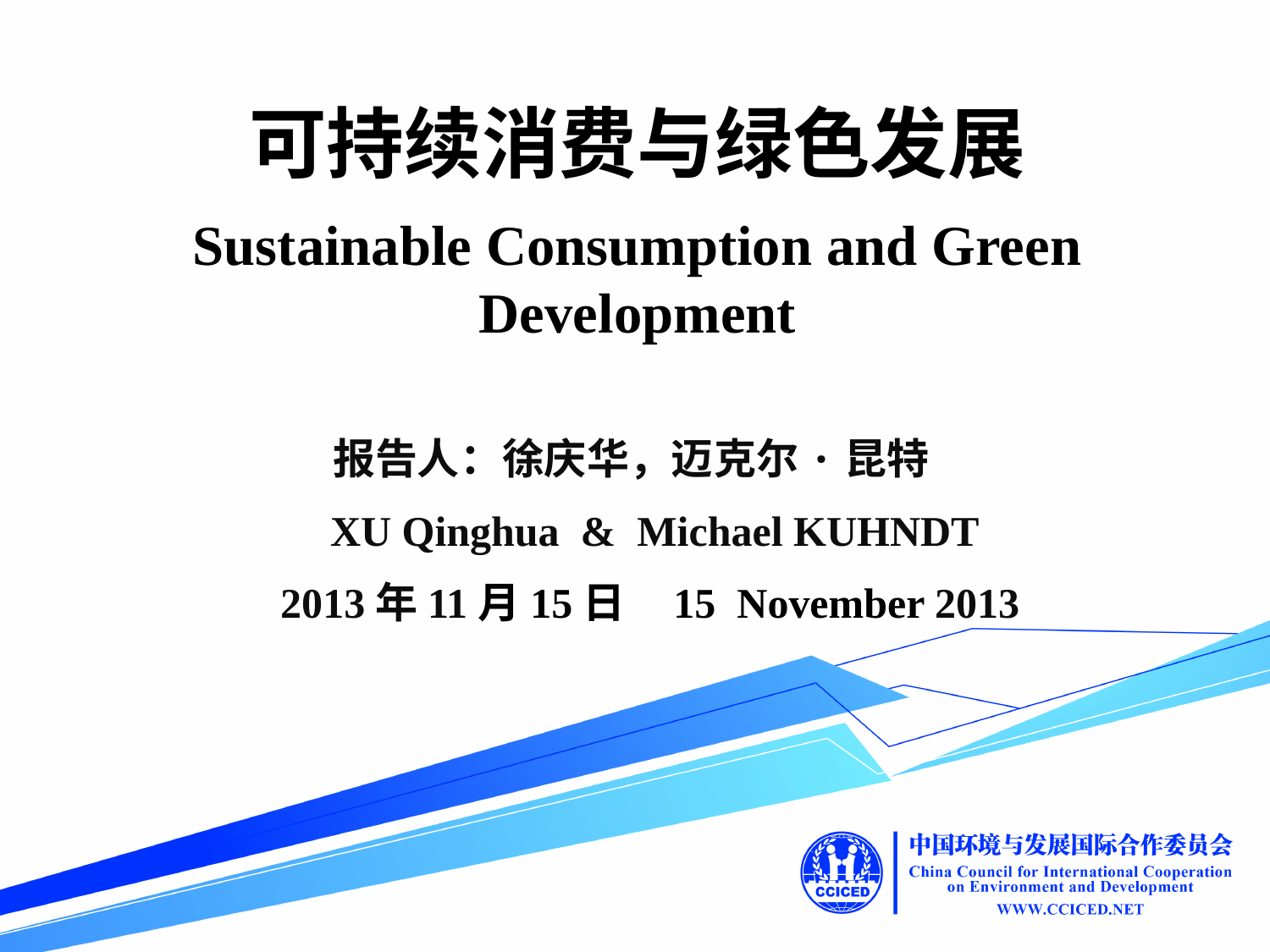

可持续消费与绿色发展
Sustainable Consumption and Green Development

报告人：徐庆华，迈克尔·昆特
 XU Qinghua  &  Michael KUHNDT
2013年11月15日    15  November 2013